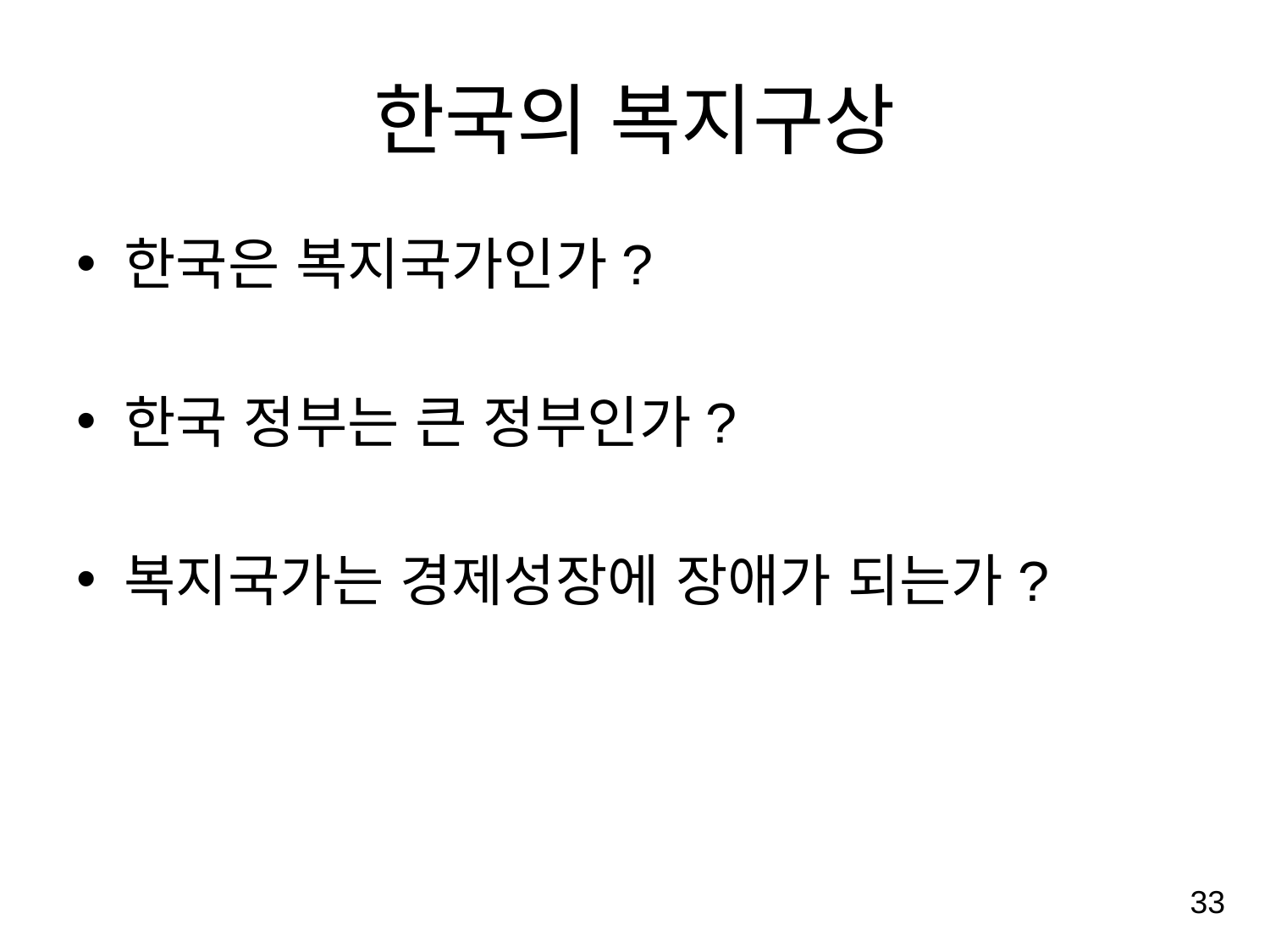

# 한국의 복지구상
한국은 복지국가인가?

한국 정부는 큰 정부인가?

복지국가는 경제성장에 장애가 되는가?
33